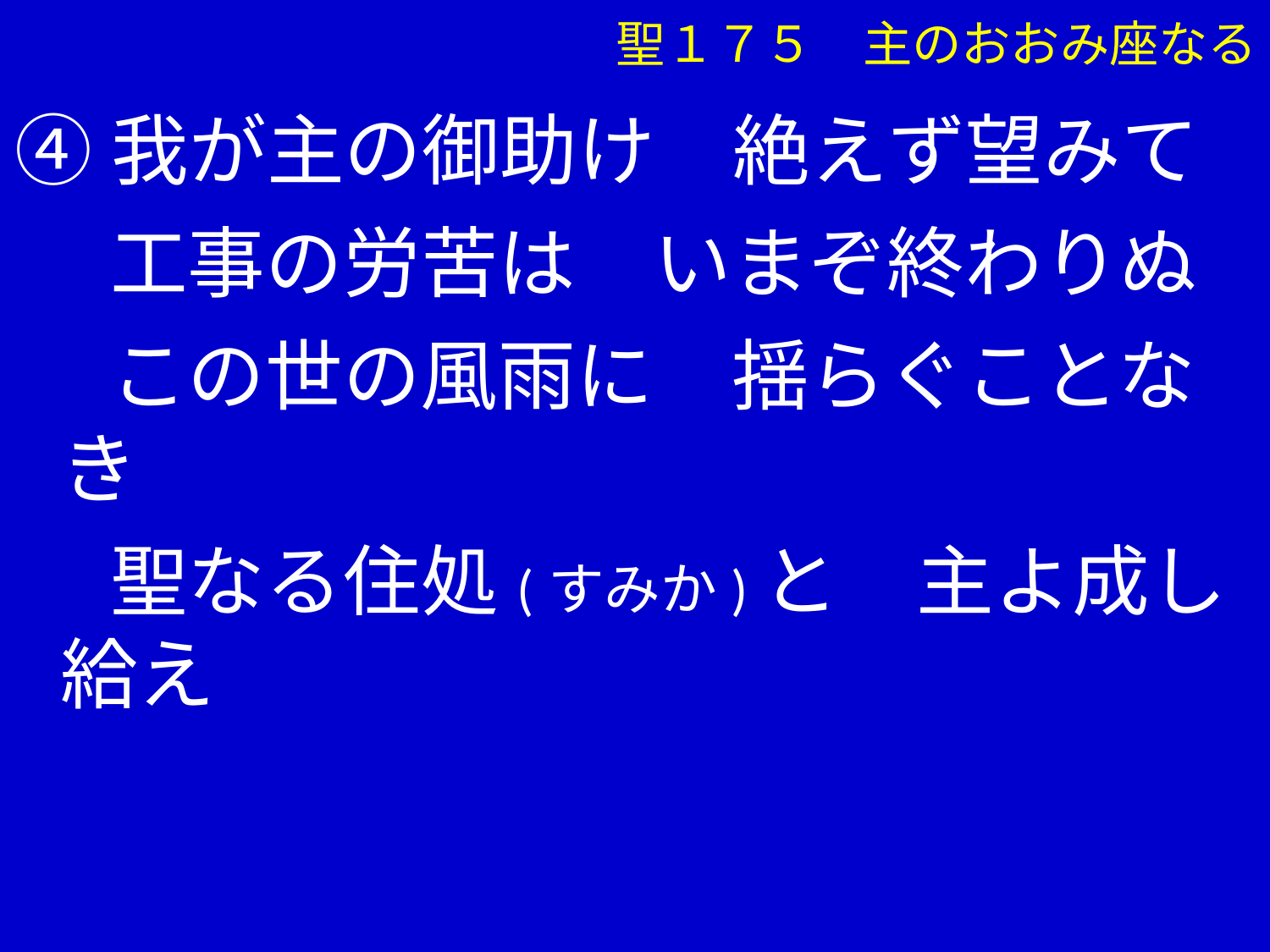

聖１７５　主のおおみ座なる
④我が主の御助け　絶えず望みて
　 工事の労苦は　いまぞ終わりぬ
　 この世の風雨に　揺らぐことなき
　 聖なる住処(すみか)と　主よ成し給え